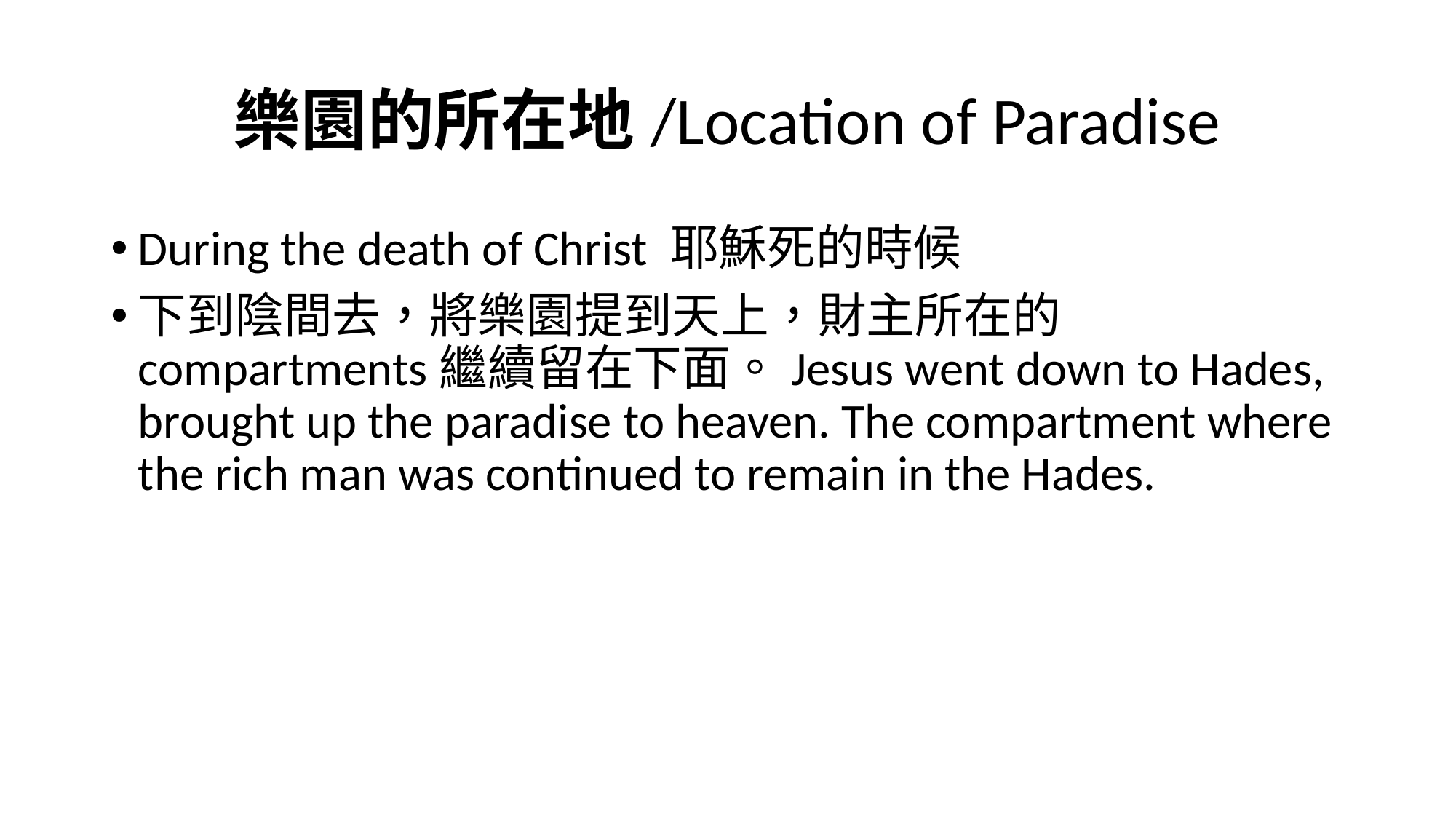

# 樂園的所在地/Location of Paradise
During the death of Christ 耶穌死的時候
下到陰間去，將樂園提到天上，財主所在的compartments繼續留在下面。Jesus went down to Hades, brought up the paradise to heaven. The compartment where the rich man was continued to remain in the Hades.